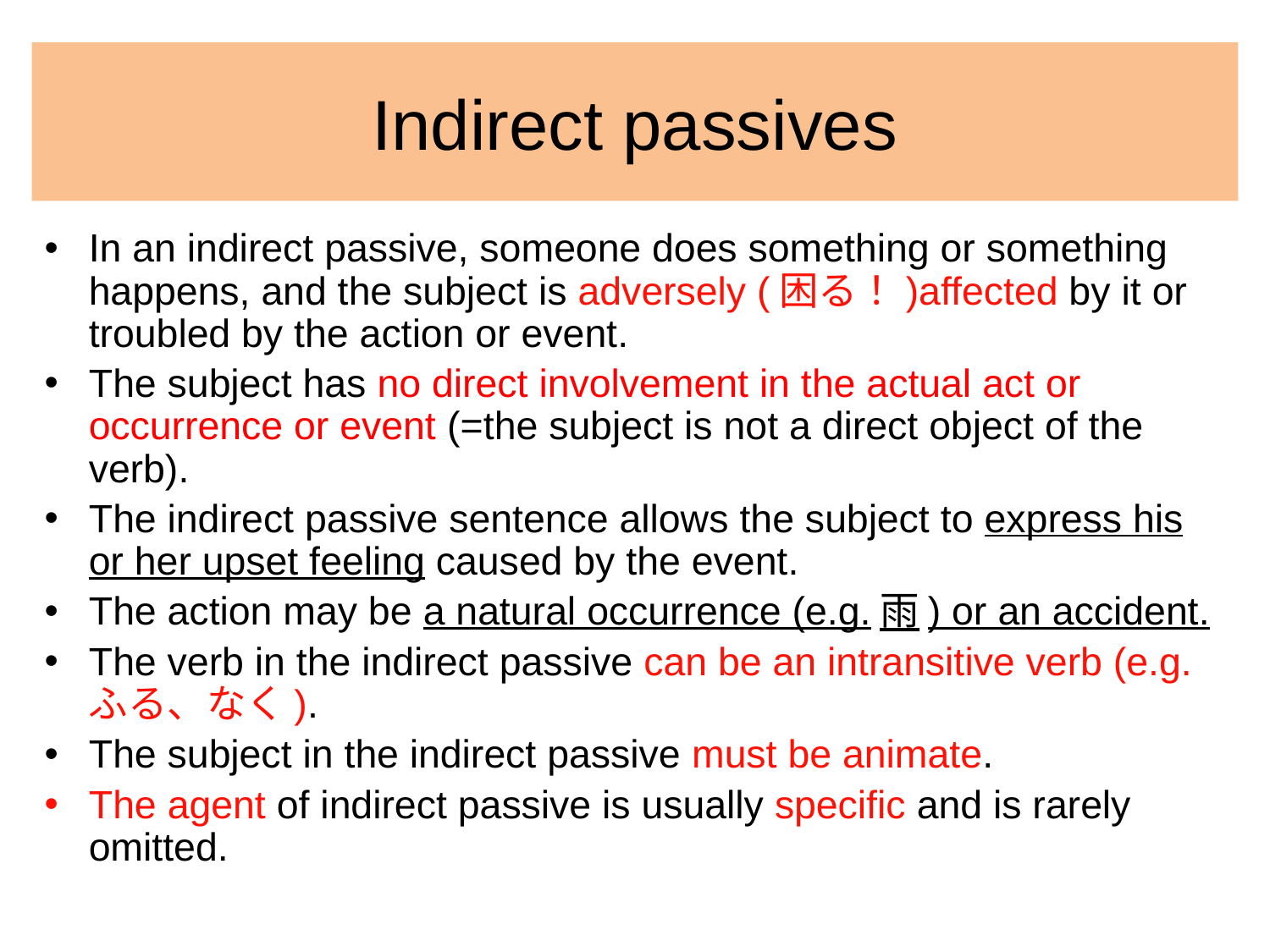

# Indirect passives
In an indirect passive, someone does something or something happens, and the subject is adversely (困る！)affected by it or troubled by the action or event.
The subject has no direct involvement in the actual act or occurrence or event (=the subject is not a direct object of the verb).
The indirect passive sentence allows the subject to express his or her upset feeling caused by the event.
The action may be a natural occurrence (e.g.雨) or an accident.
The verb in the indirect passive can be an intransitive verb (e.g.ふる、なく).
The subject in the indirect passive must be animate.
The agent of indirect passive is usually specific and is rarely omitted.